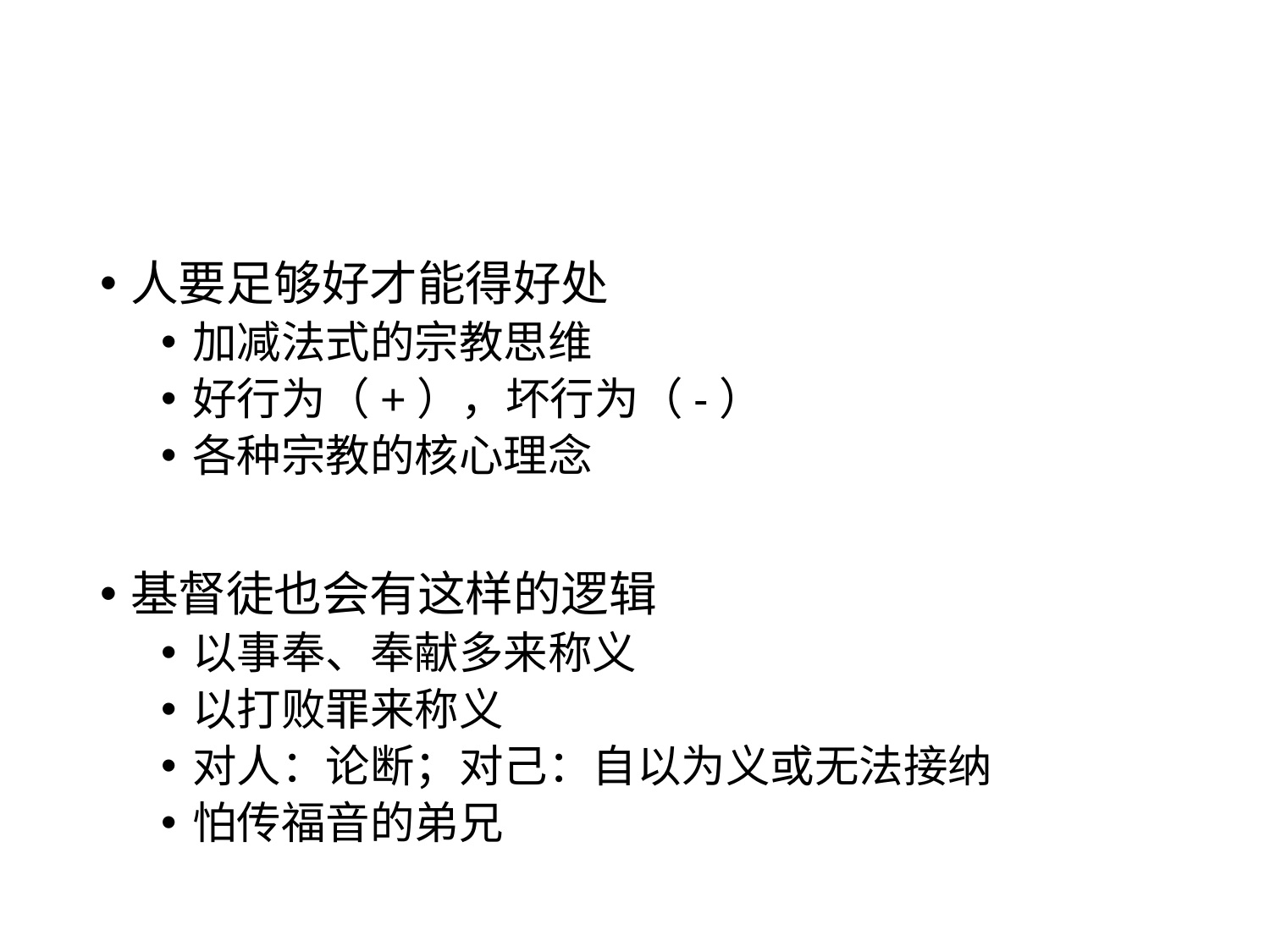

#
人要足够好才能得好处
加减法式的宗教思维
好行为（+），坏行为（-）
各种宗教的核心理念

基督徒也会有这样的逻辑
以事奉、奉献多来称义
以打败罪来称义
对人：论断；对己：自以为义或无法接纳
怕传福音的弟兄